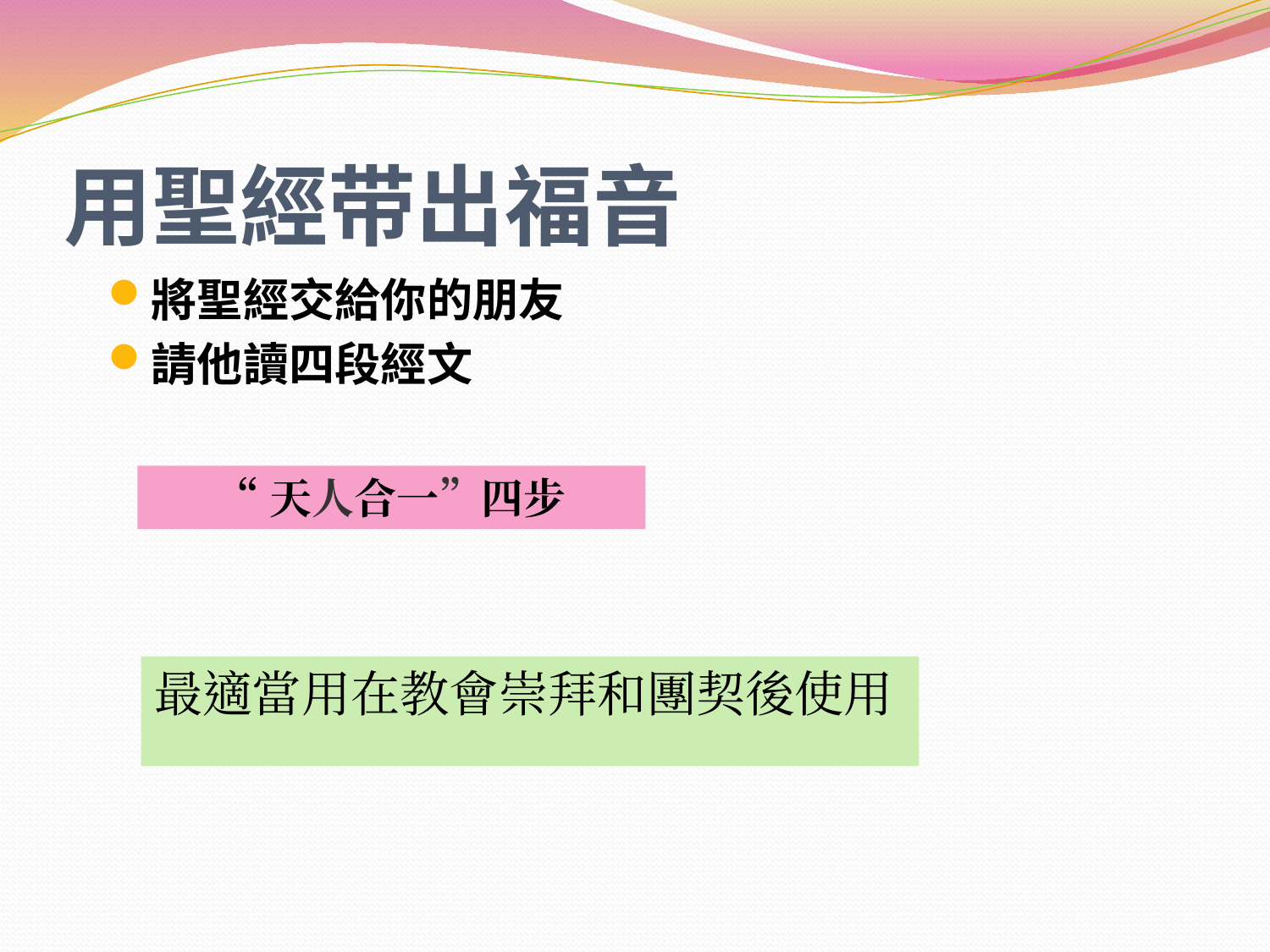

# 用聖經带出福音
將聖經交給你的朋友
請他讀四段經文

“天人合一”四步
最適當用在教會崇拜和團契後使用